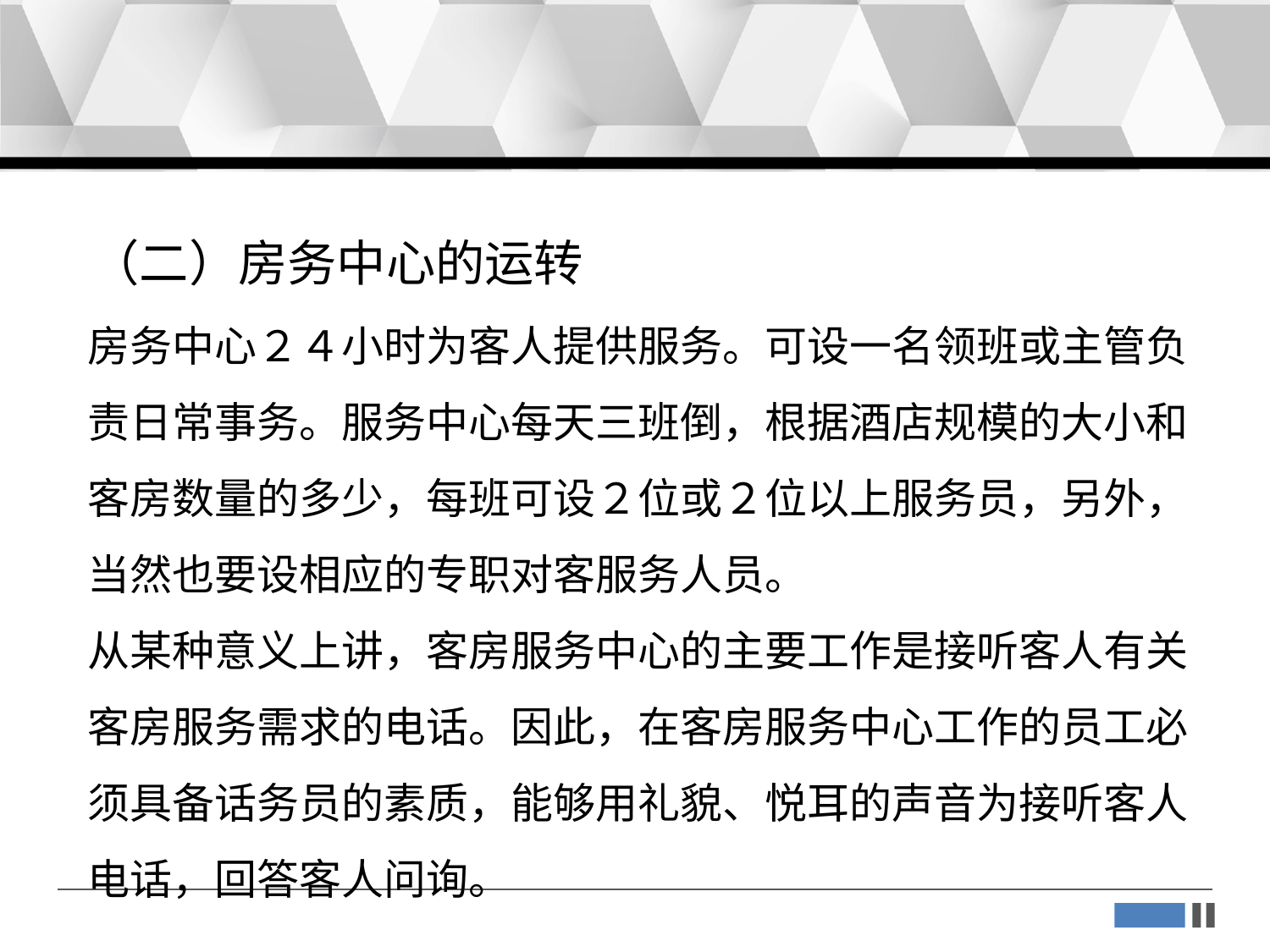

（二）房务中心的运转
房务中心２４小时为客人提供服务。可设一名领班或主管负责日常事务。服务中心每天三班倒，根据酒店规模的大小和客房数量的多少，每班可设２位或２位以上服务员，另外，当然也要设相应的专职对客服务人员。
从某种意义上讲，客房服务中心的主要工作是接听客人有关客房服务需求的电话。因此，在客房服务中心工作的员工必须具备话务员的素质，能够用礼貌、悦耳的声音为接听客人电话，回答客人问询。